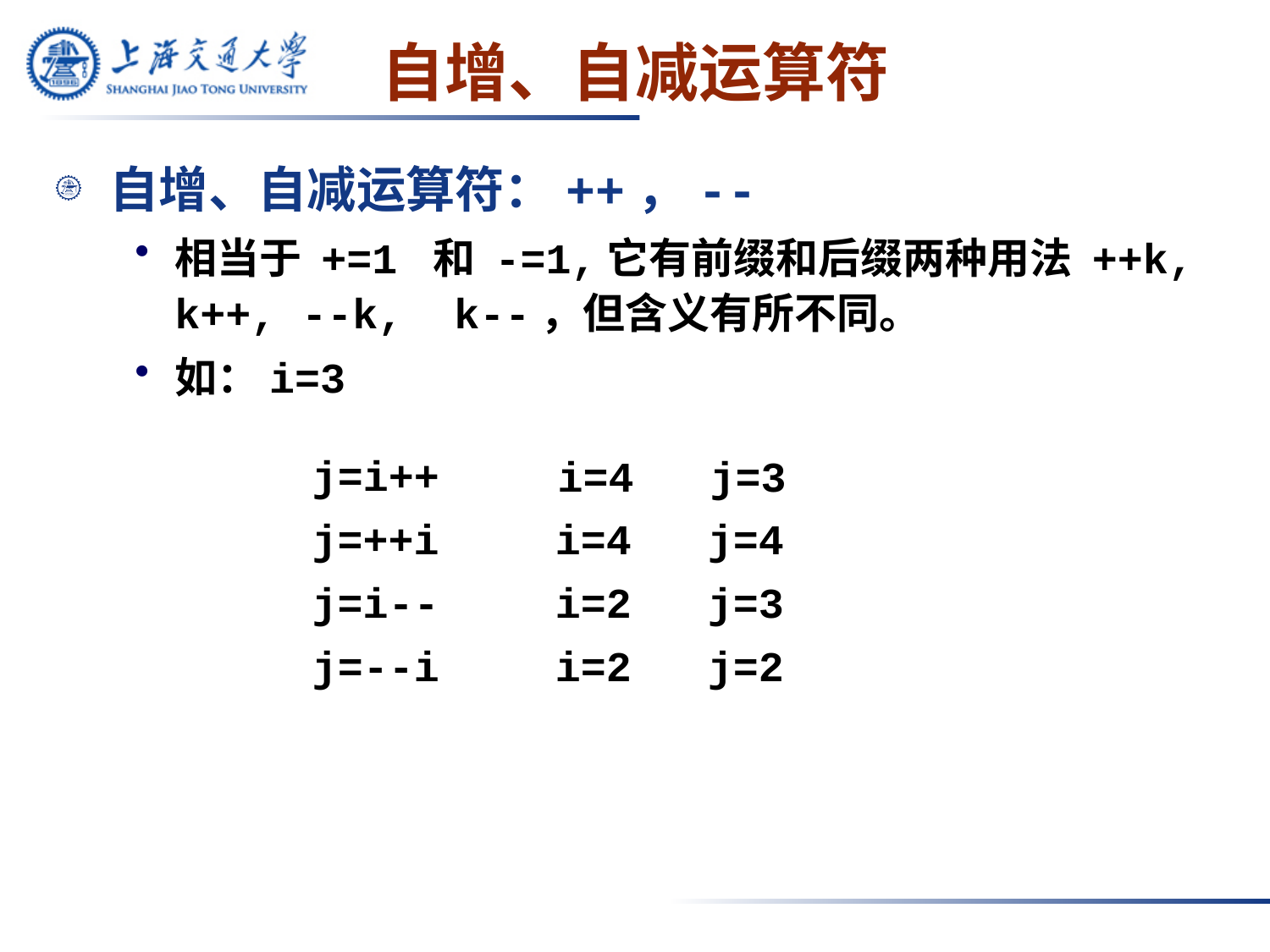

# 自增、自减运算符
自增、自减运算符：++，--
相当于 +=1 和 -=1,它有前缀和后缀两种用法 ++k, k++, --k,  k--，但含义有所不同。
如：i=3
j=i++
i=4   j=3
j=++i
i=4   j=4
i=2   j=3
j=i--
j=--i
i=2   j=2